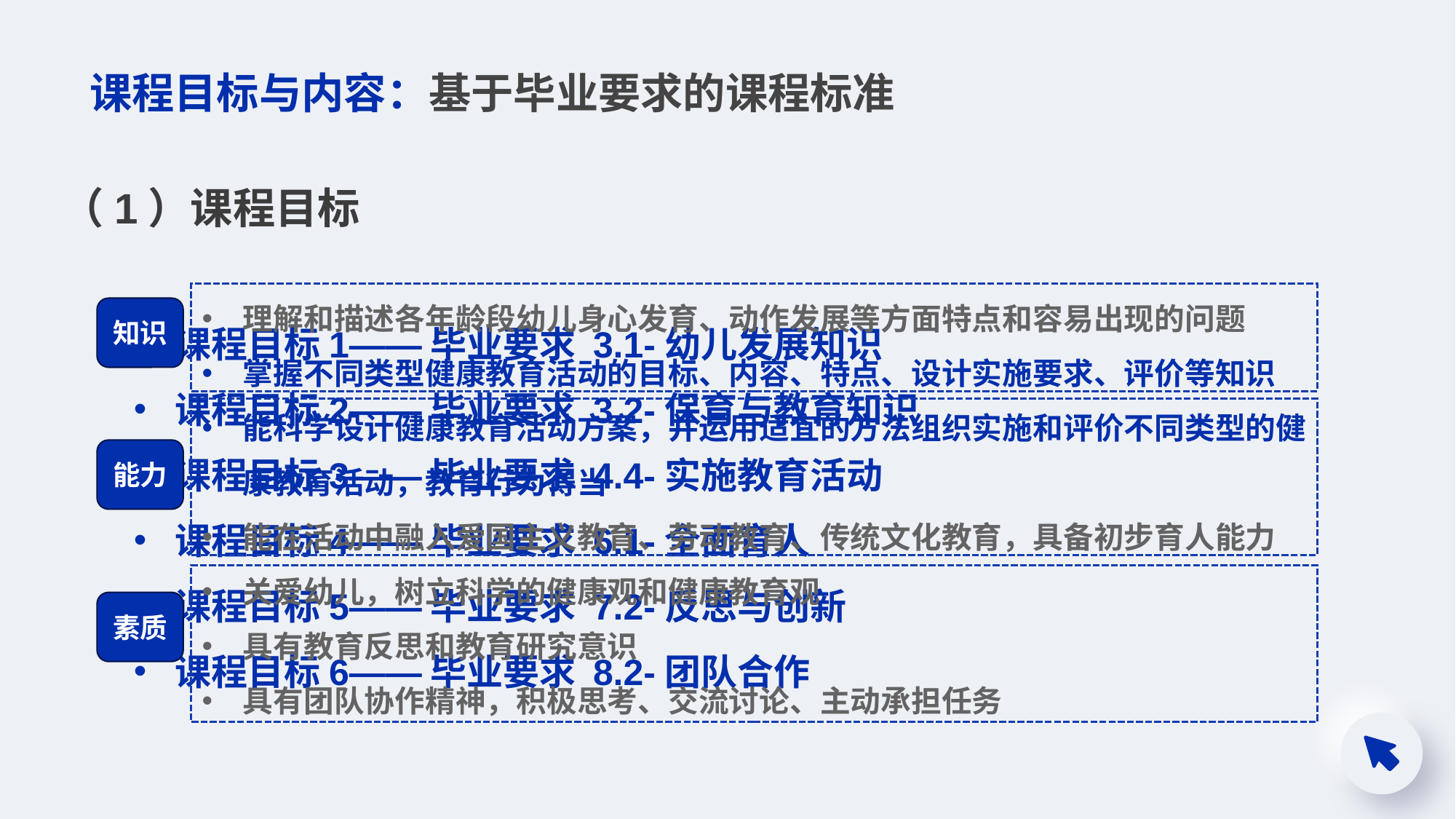

# 课程目标与内容：基于毕业要求的课程标准
（1）课程目标
理解和描述各年龄段幼儿身心发育、动作发展等方面特点和容易出现的问题
掌握不同类型健康教育活动的目标、内容、特点、设计实施要求、评价等知识
能科学设计健康教育活动方案，并运用适宜的方法组织实施和评价不同类型的健康教育活动，教育行为得当
能在活动中融入爱国主义教育、劳动教育、传统文化教育，具备初步育人能力
关爱幼儿，树立科学的健康观和健康教育观
具有教育反思和教育研究意识
具有团队协作精神，积极思考、交流讨论、主动承担任务

知识

能力

素质
课程目标1——毕业要求 3.1-幼儿发展知识
课程目标2——毕业要求 3.2-保育与教育知识
课程目标3——毕业要求 4.4-实施教育活动
课程目标4——毕业要求 6.1-全面育人
课程目标5——毕业要求 7.2-反思与创新
课程目标6——毕业要求 8.2-团队合作